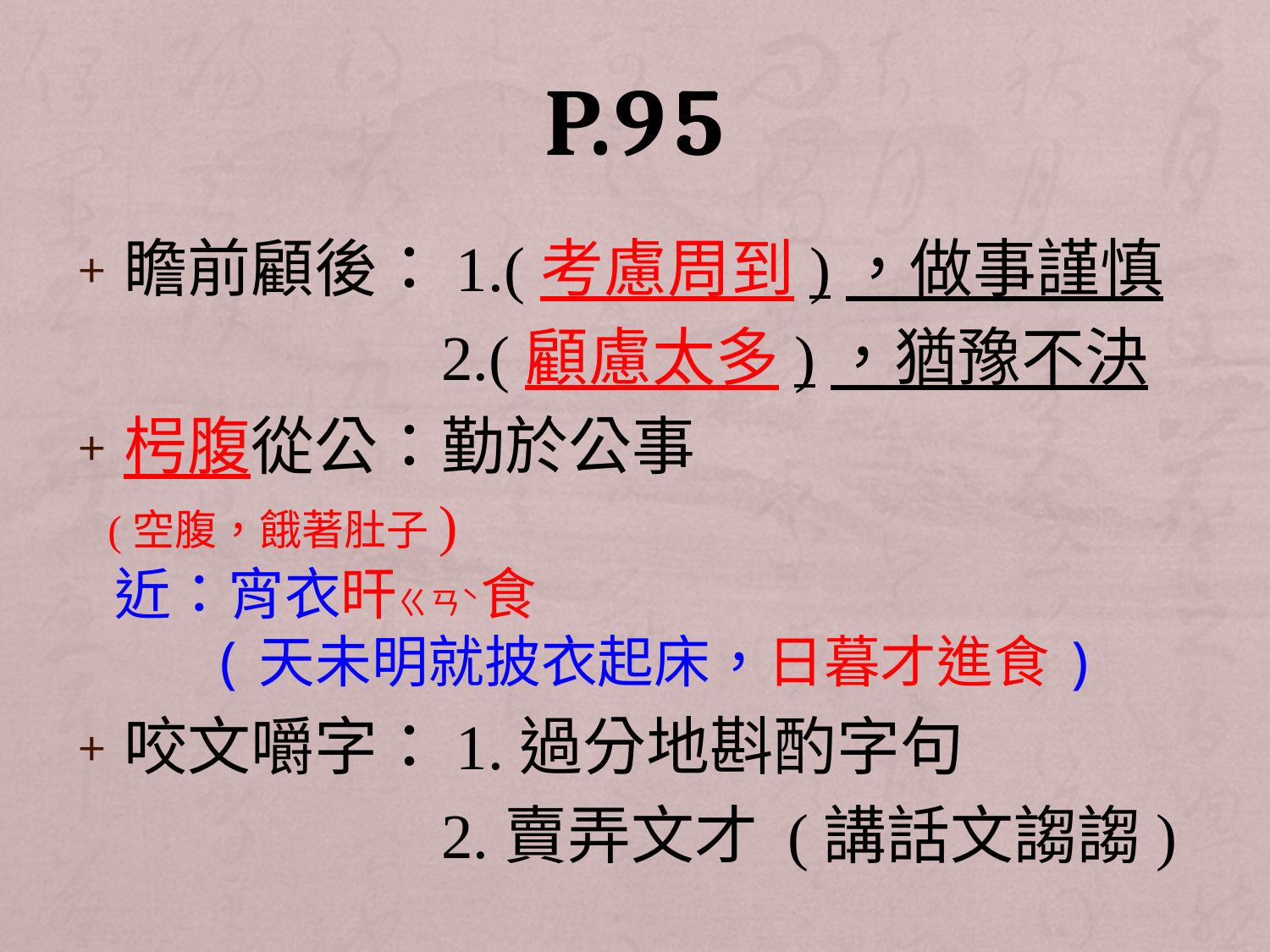

# P.95
瞻前顧後：1.(考慮周到)，做事謹慎
                       2.(顧慮太多)，猶豫不決
枵腹從公：勤於公事
  (空腹，餓著肚子)
  近：宵衣旰ㄍㄢˋ食
    (天未明就披衣起床，日暮才進食)
咬文嚼字：1.過分地斟酌字句
                       2.賣弄文才 (講話文謅謅)